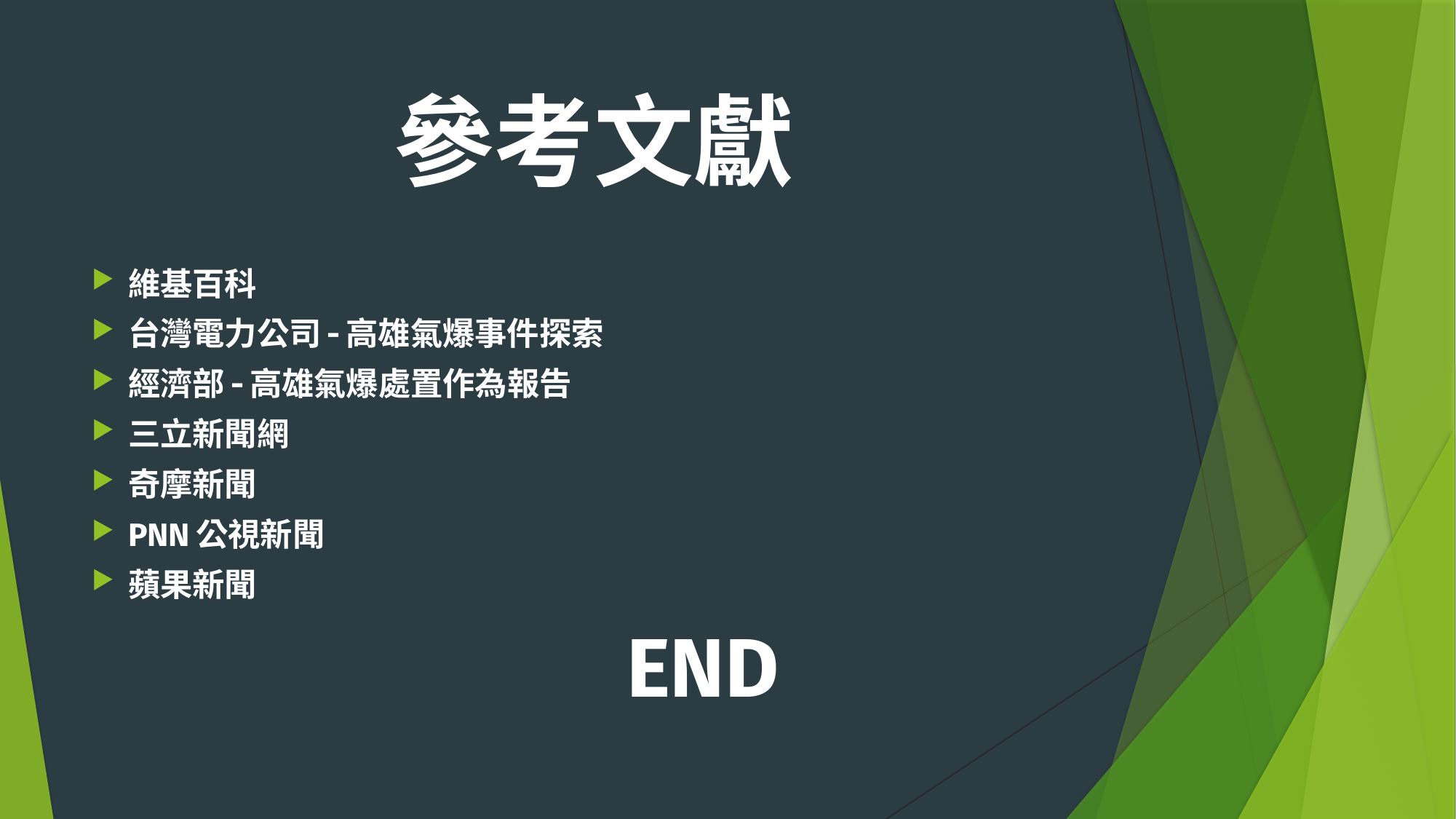

# 參考文獻
維基百科
台灣電力公司-高雄氣爆事件探索
經濟部-高雄氣爆處置作為報告
三立新聞網
奇摩新聞
PNN公視新聞
蘋果新聞
                                                                      END